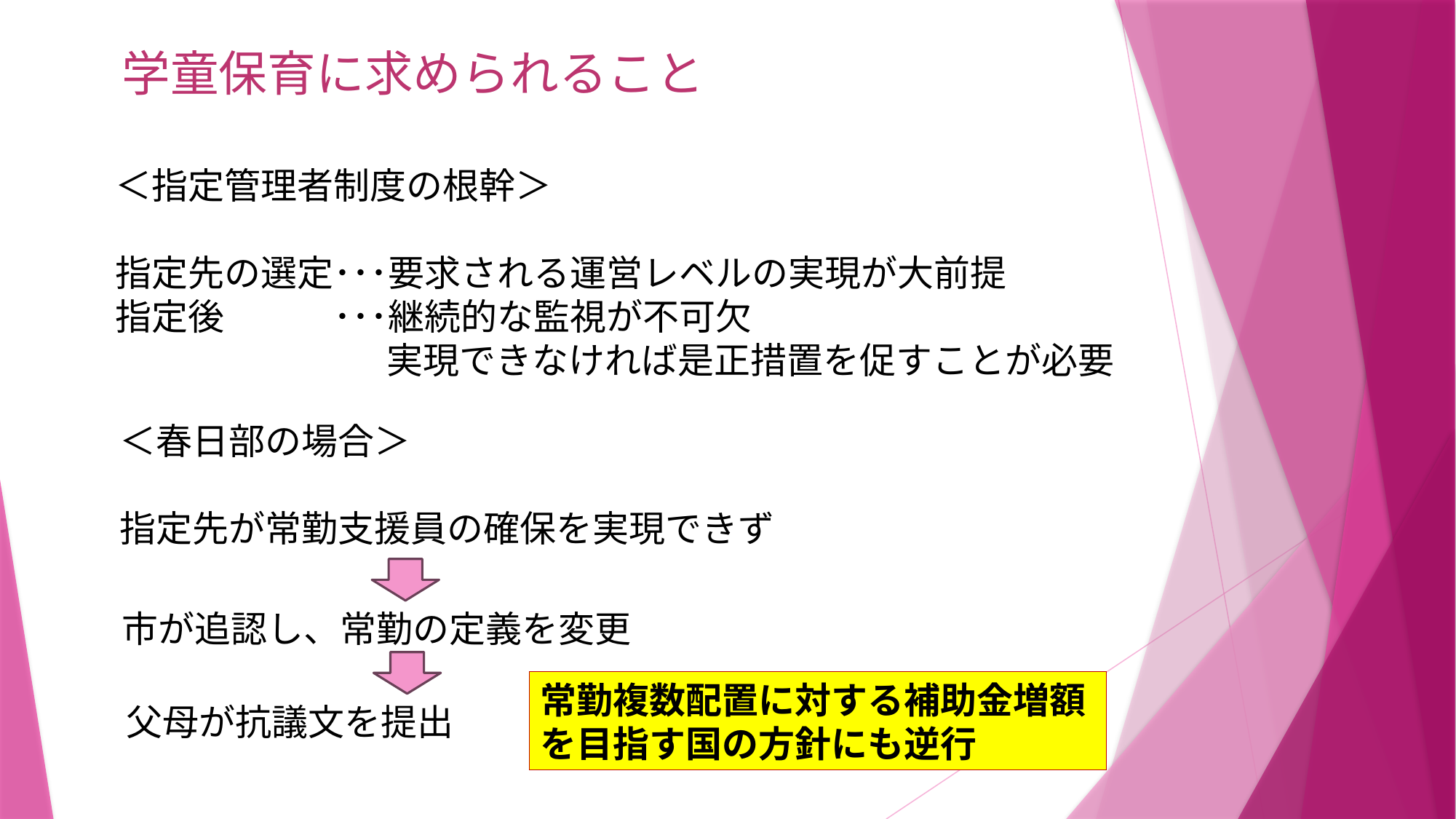

学童保育に求められること
＜指定管理者制度の根幹＞

指定先の選定･･･要求される運営レベルの実現が大前提
指定後　　　･･･継続的な監視が不可欠
　　　　　　　  実現できなければ是正措置を促すことが必要
＜春日部の場合＞

指定先が常勤支援員の確保を実現できず

市が追認し、常勤の定義を変更

常勤複数配置に対する補助金増額を目指す国の方針にも逆行
父母が抗議文を提出